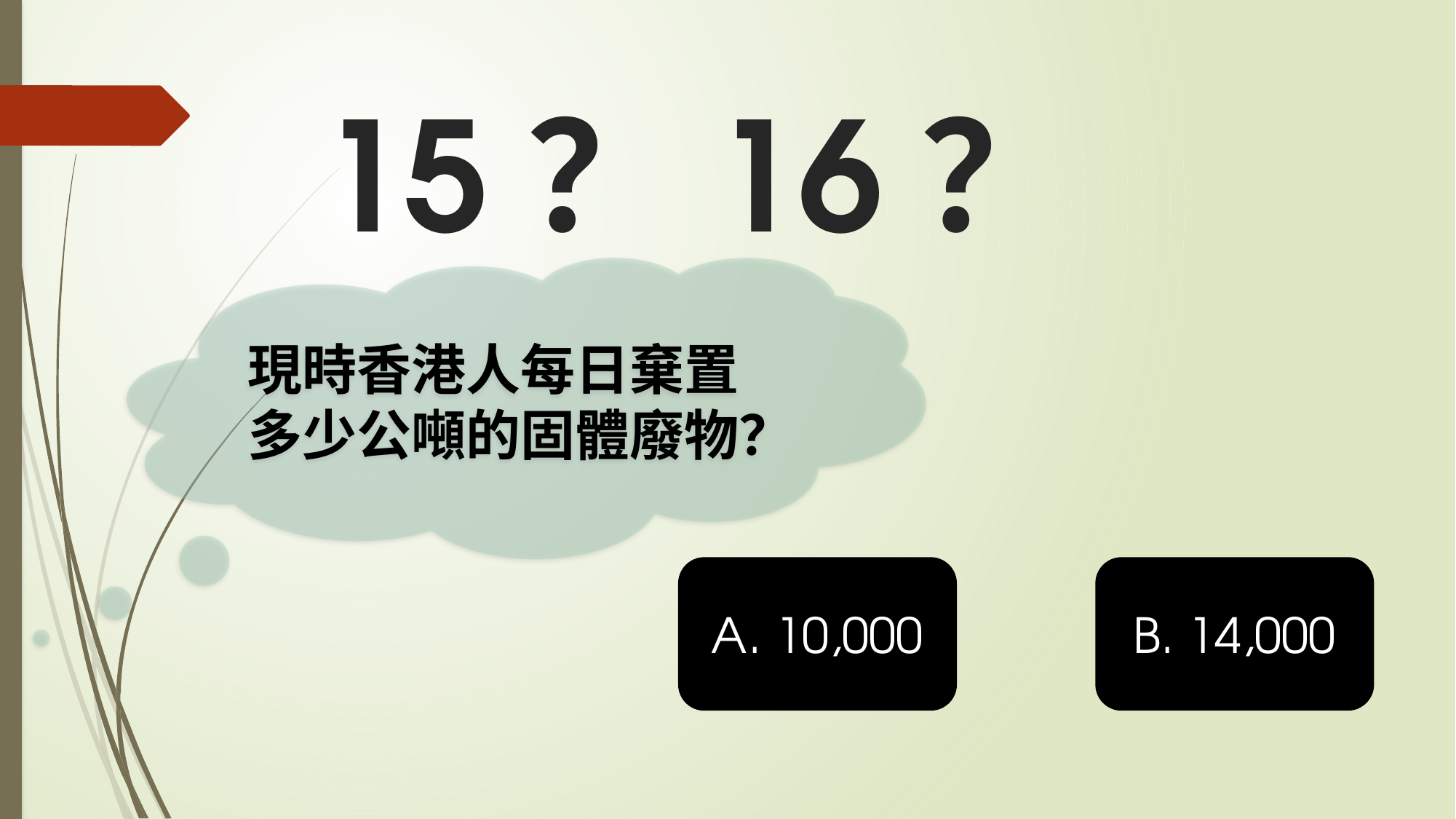

# 15？16？
現時香港人每日棄置多少公噸的固體廢物？
A. 10,000
B. 14,000